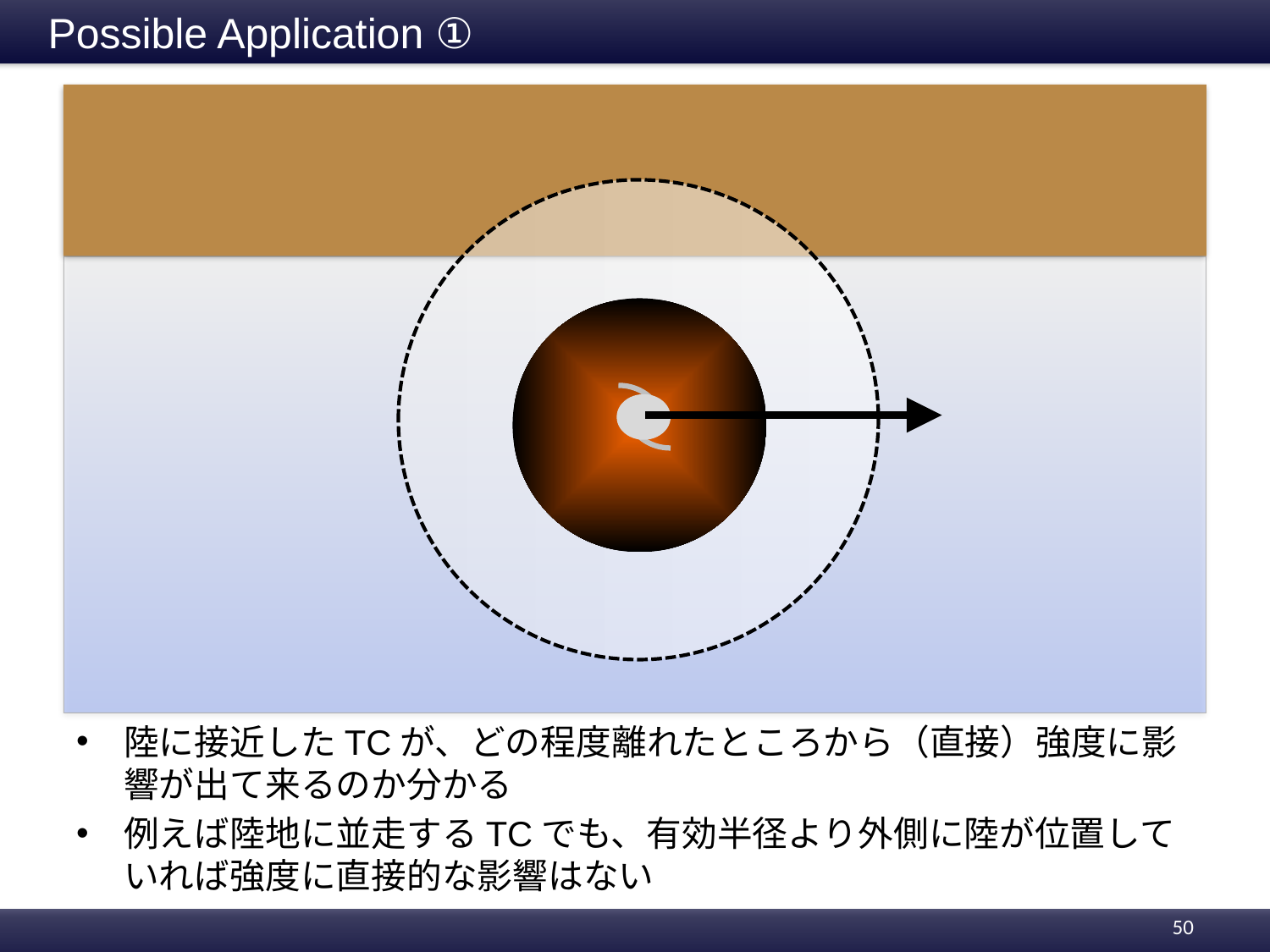

# Possible Application ①

陸に接近したTCが、どの程度離れたところから（直接）強度に影響が出て来るのか分かる
例えば陸地に並走するTCでも、有効半径より外側に陸が位置していれば強度に直接的な影響はない
50